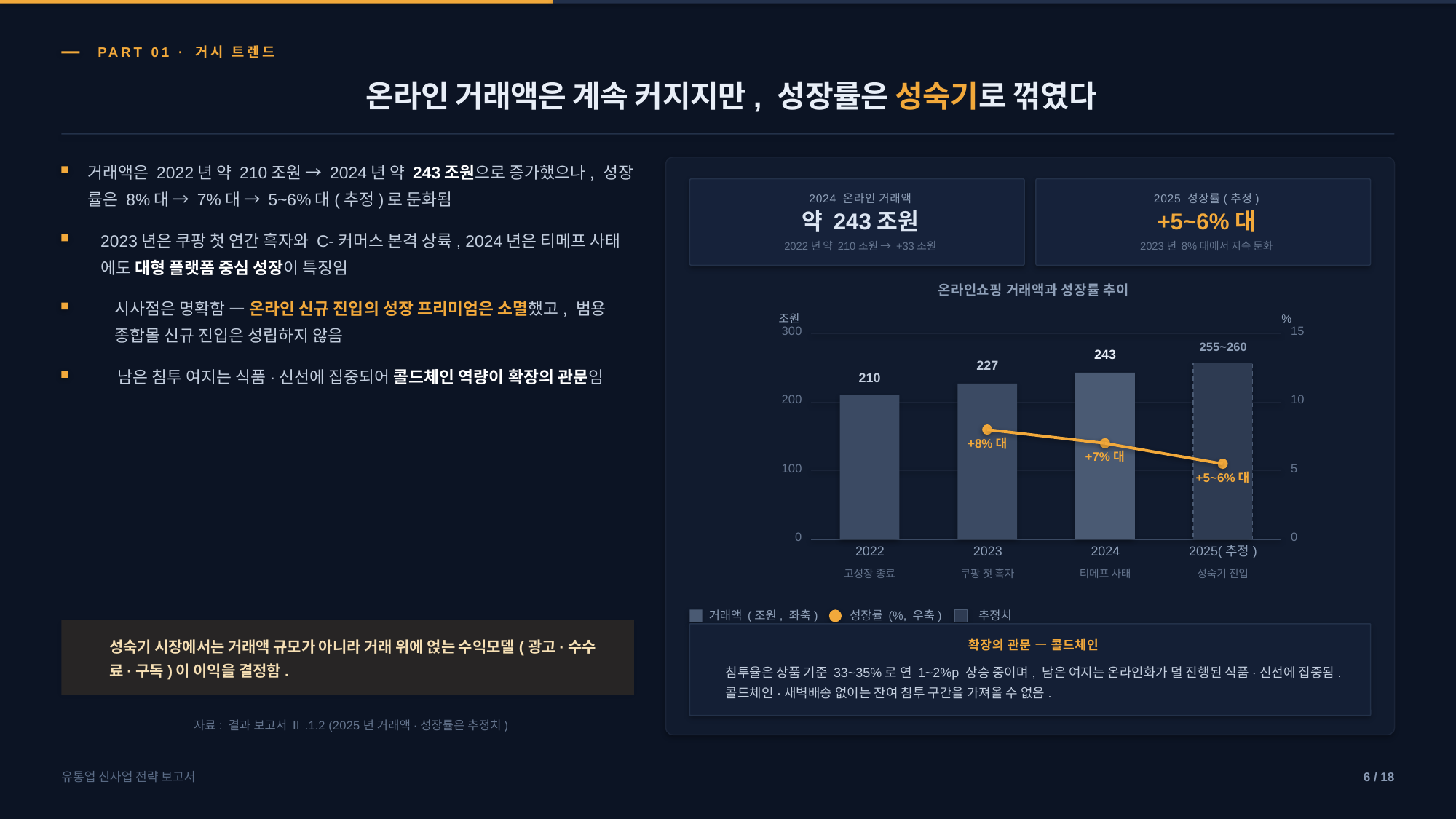

PART 01 · 거시 트렌드

온라인 거래액은 계속 커지지만, 성장률은 성숙기로 꺾였다

거래액은 2022년 약 210조원 → 2024년 약 243조원으로 증가했으나, 성장
률은 8%대 → 7%대 → 5~6%대(추정)로 둔화됨

2024 온라인 거래액
2025 성장률(추정)
약 243조원
+5~6%대
2023년은 쿠팡 첫 연간 흑자와 C-커머스 본격 상륙, 2024년은 티메프 사태
에도 대형 플랫폼 중심 성장이 특징임

2022년 약 210조원 → +33조원
2023년 8%대에서 지속 둔화
온라인쇼핑 거래액과 성장률 추이
시사점은 명확함 — 온라인 신규 진입의 성장 프리미엄은 소멸했고, 범용
종합몰 신규 진입은 성립하지 않음

조원
%
300
15
255~260
243
227
남은 침투 여지는 식품·신선에 집중되어 콜드체인 역량이 확장의 관문임

210

200
10

+8%대

+7%대

100
5
+5~6%대
0
0
2022
2023
2024
2025(추정)
고성장 종료
쿠팡 첫 흑자
티메프 사태
성숙기 진입
거래액 (조원, 좌축)
성장률 (%, 우축)
추정치

성숙기 시장에서는 거래액 규모가 아니라 거래 위에 얹는 수익모델(광고·수수
료·구독)이 이익을 결정함.
확장의 관문 — 콜드체인
침투율은 상품 기준 33~35%로 연 1~2%p 상승 중이며, 남은 여지는 온라인화가 덜 진행된 식품·신선에 집중됨.
콜드체인·새벽배송 없이는 잔여 침투 구간을 가져올 수 없음.
자료: 결과 보고서 Ⅱ.1.2 (2025년 거래액·성장률은 추정치)
유통업 신사업 전략 보고서
6 / 18